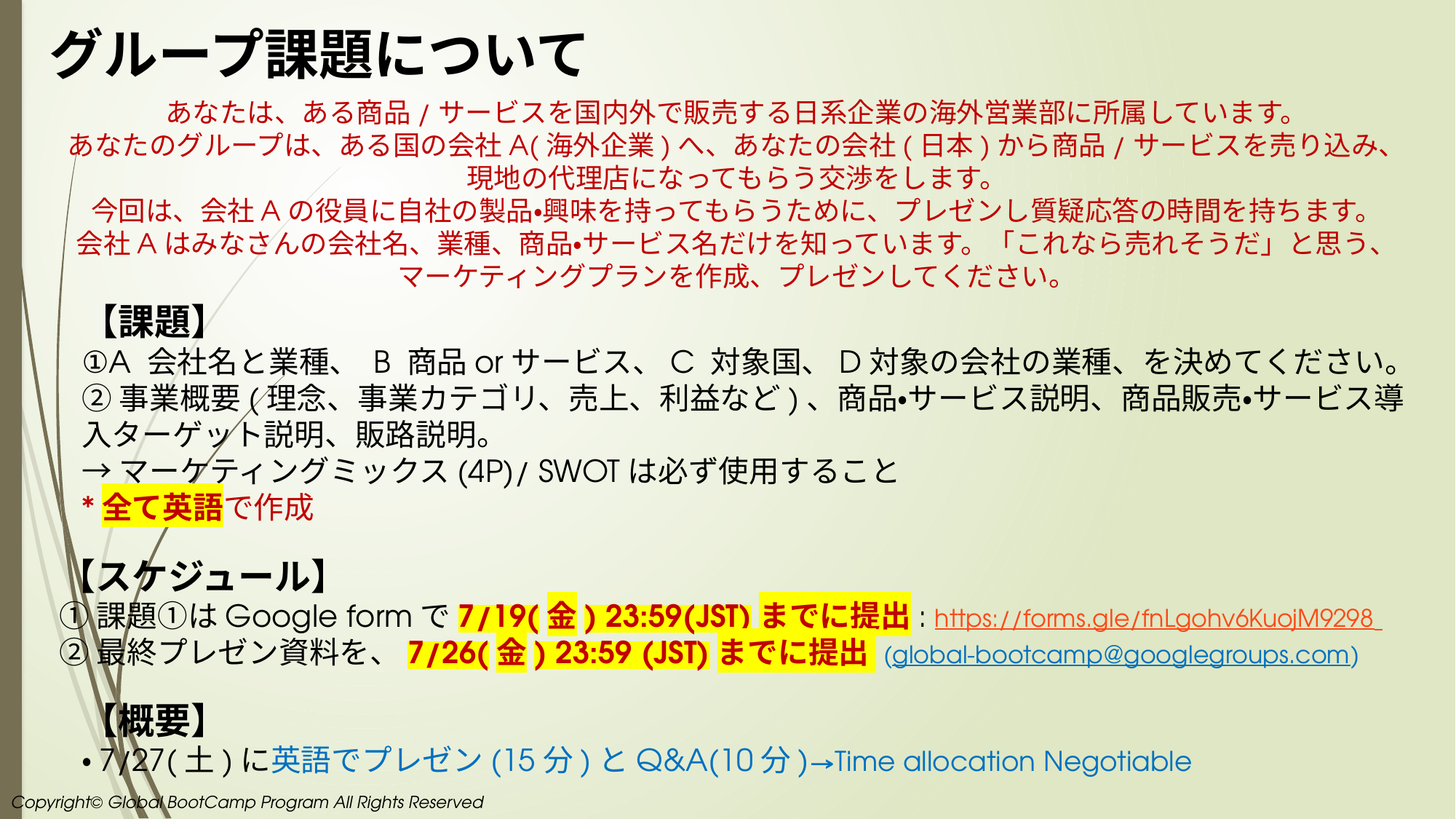

グループ課題について
あなたは、ある商品/サービスを国内外で販売する日系企業の海外営業部に所属しています。
あなたのグループは、ある国の会社A(海外企業)へ、あなたの会社(日本)から商品/サービスを売り込み、
現地の代理店になってもらう交渉をします。
今回は、会社Aの役員に自社の製品・興味を持ってもらうために、プレゼンし質疑応答の時間を持ちます。
会社Aはみなさんの会社名、業種、商品・サービス名だけを知っています。「これなら売れそうだ」と思う、
マーケティングプランを作成、プレゼンしてください。
【課題】
①A 会社名と業種、 B 商品orサービス、C 対象国、D対象の会社の業種、を決めてください。
②事業概要(理念、事業カテゴリ、売上、利益など)、商品・サービス説明、商品販売・サービス導入ターゲット説明、販路説明。
→マーケティングミックス(4P)/ SWOTは必ず使用すること
*全て英語で作成
【スケジュール】
①課題①はGoogle formで7/19(金) 23:59(JST)までに提出: https://forms.gle/fnLgohv6KuojM9298
②最終プレゼン資料を、7/26(金) 23:59 (JST)までに提出 (global-bootcamp@googlegroups.com)
【概要】
・7/27(土)に英語でプレゼン(15分)とQ&A(10分)→Time allocation Negotiable